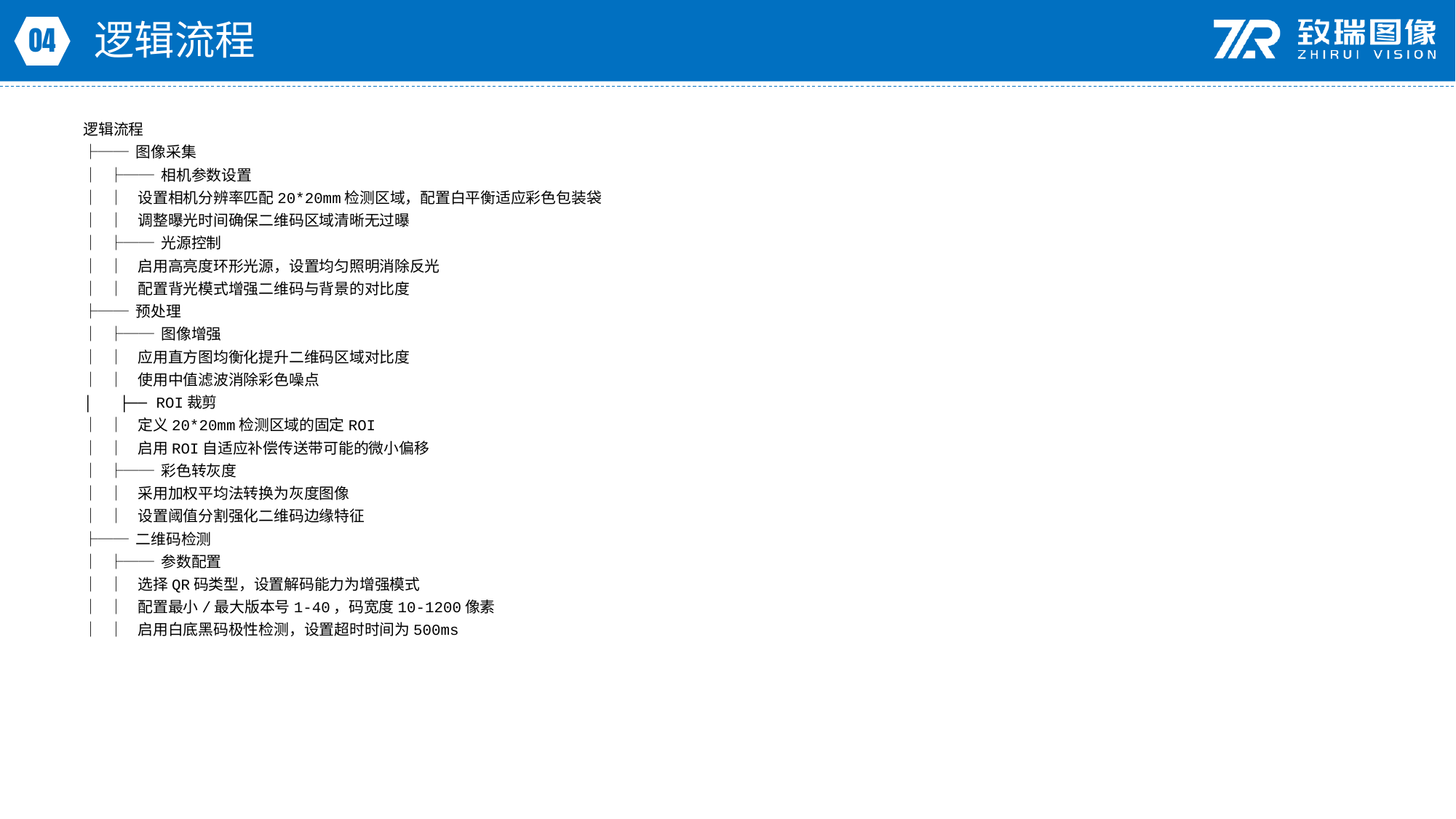

逻辑流程
04

逻辑流程
├── 图像采集
│   ├── 相机参数设置
│   │   设置相机分辨率匹配20*20mm检测区域，配置白平衡适应彩色包装袋
│   │   调整曝光时间确保二维码区域清晰无过曝
│   ├── 光源控制
│   │   启用高亮度环形光源，设置均匀照明消除反光
│   │   配置背光模式增强二维码与背景的对比度
├── 预处理
│   ├── 图像增强
│   │   应用直方图均衡化提升二维码区域对比度
│   │   使用中值滤波消除彩色噪点
│   ├── ROI裁剪
│   │   定义20*20mm检测区域的固定ROI
│   │   启用ROI自适应补偿传送带可能的微小偏移
│   ├── 彩色转灰度
│   │   采用加权平均法转换为灰度图像
│   │   设置阈值分割强化二维码边缘特征
├── 二维码检测
│   ├── 参数配置
│   │   选择QR码类型，设置解码能力为增强模式
│   │   配置最小/最大版本号1-40，码宽度10-1200像素
│   │   启用白底黑码极性检测，设置超时时间为500ms